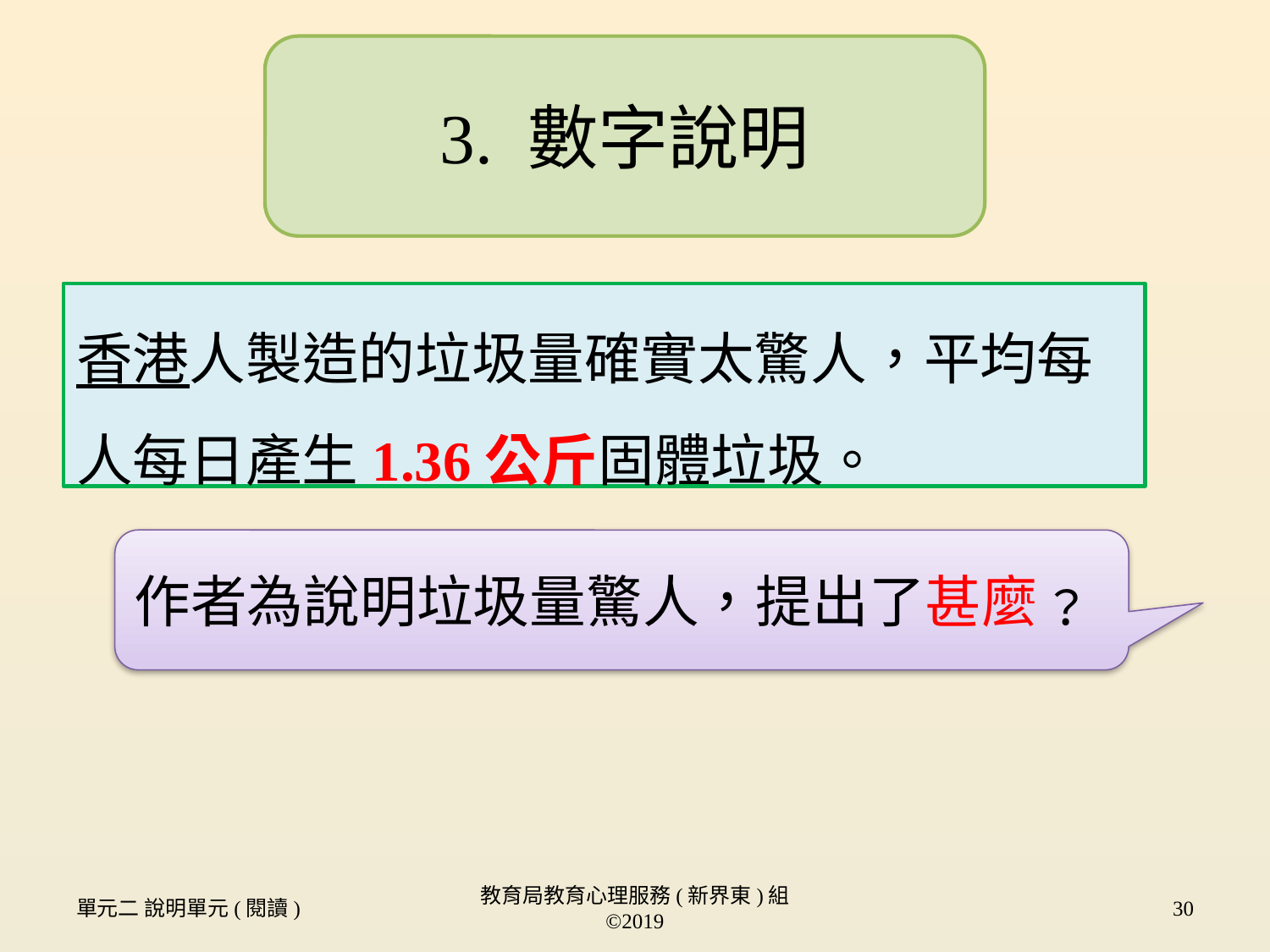

3. 數字說明
香港人製造的垃圾量確實太驚人，平均每人每日產生1.36公斤固體垃圾。
作者為說明垃圾量驚人，提出了甚麼﹖
單元二 說明單元(閱讀)
教育局教育心理服務(新界東)組 ©2019
30